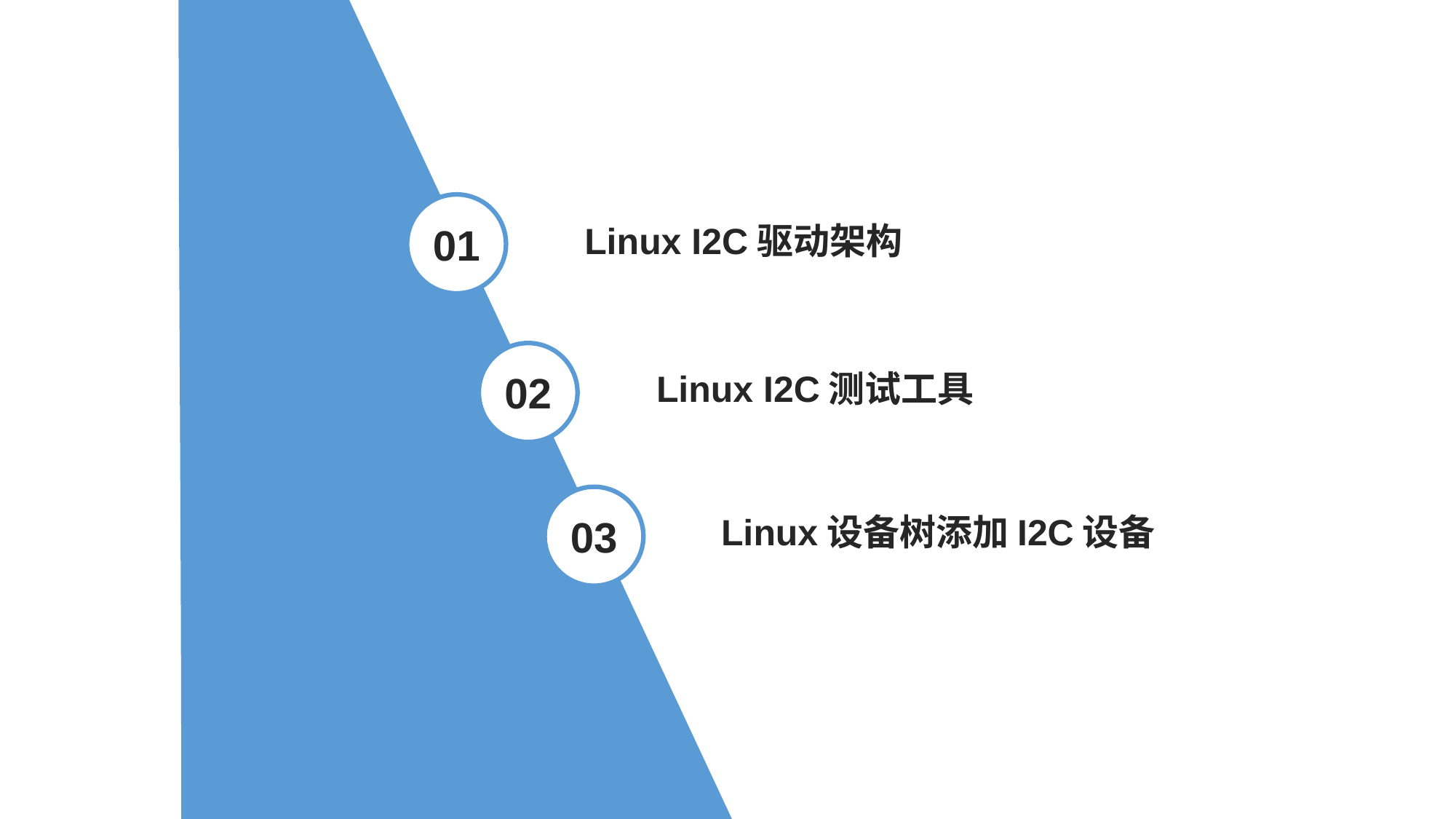

01
Linux I2C驱动架构

02
Linux I2C测试工具

03
Linux设备树添加I2C设备